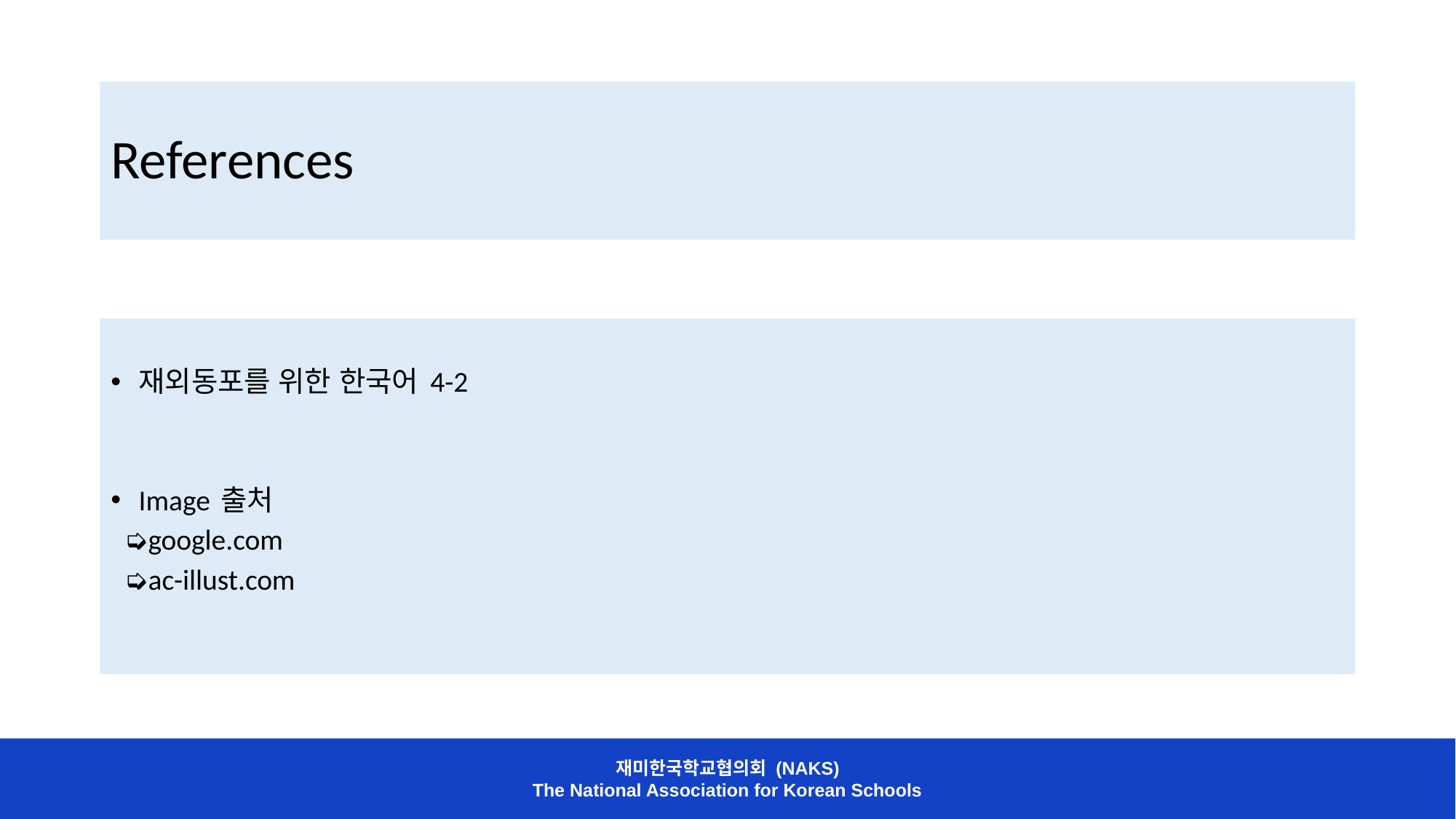

# References

재외동포를 위한 한국어 4-2

Image 출처
  ➭google.com
  ➭ac-illust.com

재미한국학교협의회 (NAKS)
The National Association for Korean Schools